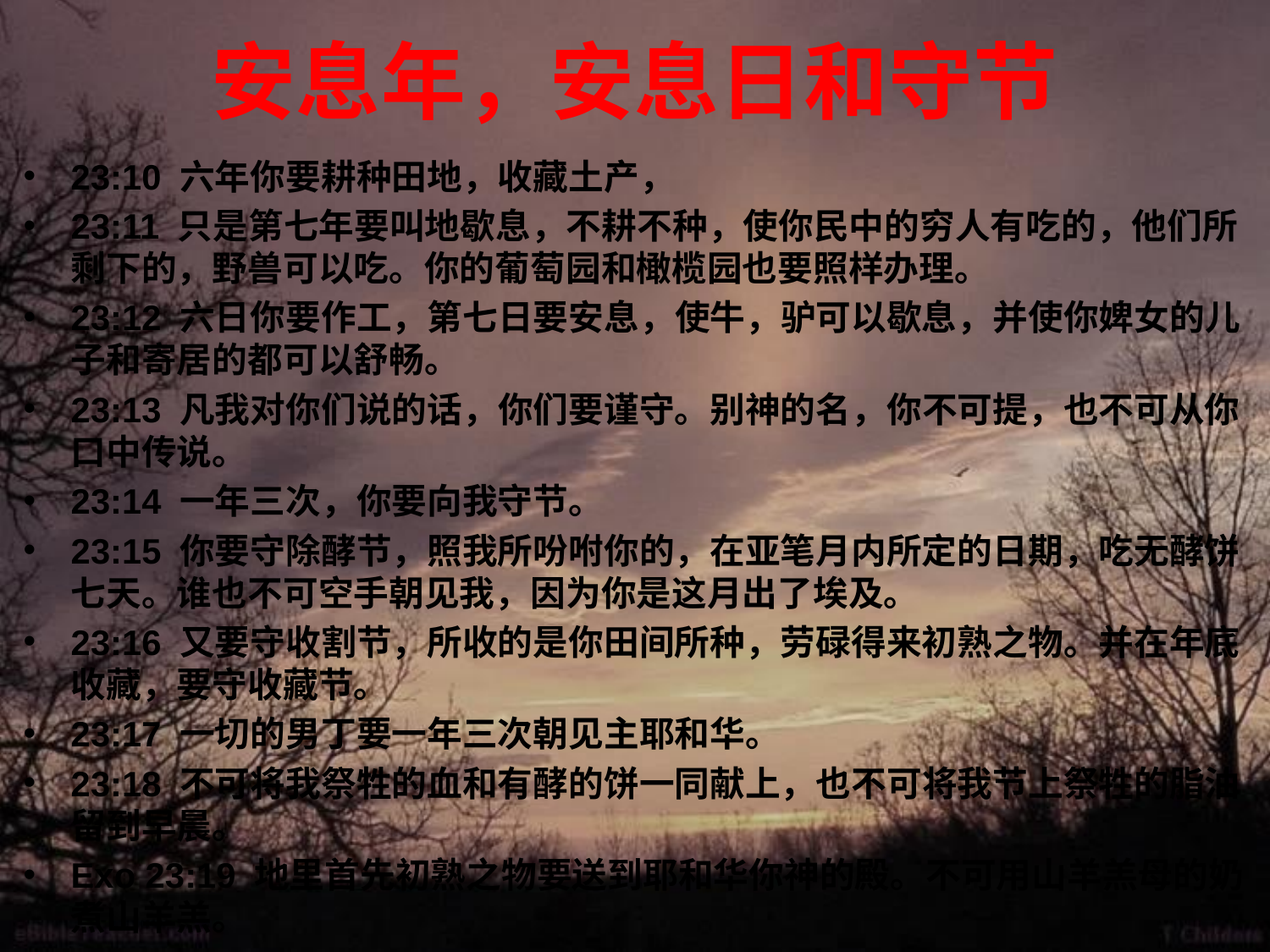

# 安息年，安息日和守节
23:10 六年你要耕种田地，收藏土产，
23:11 只是第七年要叫地歇息，不耕不种，使你民中的穷人有吃的，他们所剩下的，野兽可以吃。你的葡萄园和橄榄园也要照样办理。
23:12 六日你要作工，第七日要安息，使牛，驴可以歇息，并使你婢女的儿子和寄居的都可以舒畅。
23:13 凡我对你们说的话，你们要谨守。别神的名，你不可提，也不可从你口中传说。
23:14 一年三次，你要向我守节。
23:15 你要守除酵节，照我所吩咐你的，在亚笔月内所定的日期，吃无酵饼七天。谁也不可空手朝见我，因为你是这月出了埃及。
23:16 又要守收割节，所收的是你田间所种，劳碌得来初熟之物。并在年底收藏，要守收藏节。
23:17 一切的男丁要一年三次朝见主耶和华。
23:18 不可将我祭牲的血和有酵的饼一同献上，也不可将我节上祭牲的脂油留到早晨。
Exo 23:19 地里首先初熟之物要送到耶和华你神的殿。不可用山羊羔母的奶煮山羊羔。